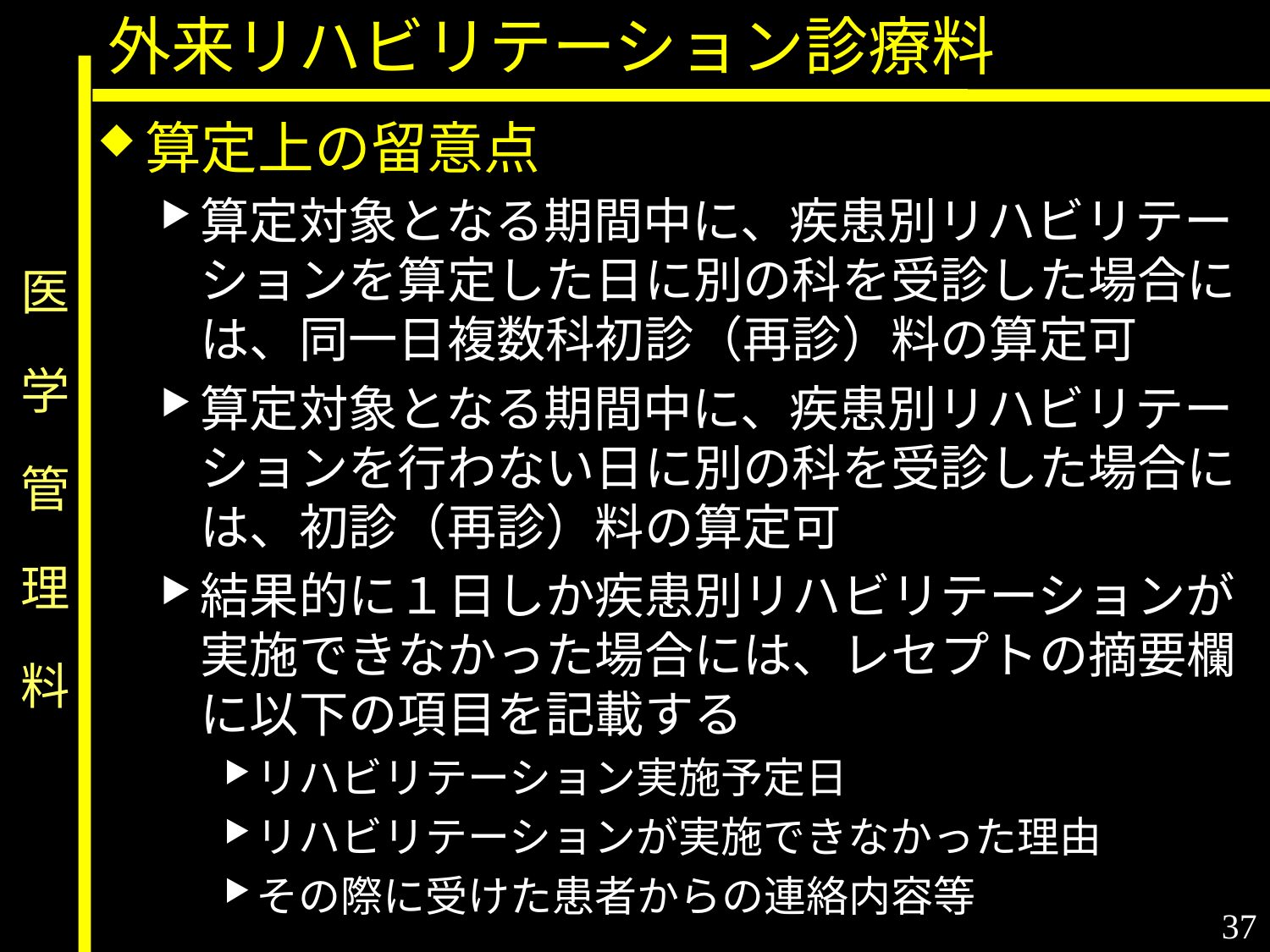

外来リハビリテーション診療料

算定上の留意点
算定対象となる期間中に、疾患別リハビリテーションを算定した日に別の科を受診した場合には、同一日複数科初診（再診）料の算定可
算定対象となる期間中に、疾患別リハビリテーションを行わない日に別の科を受診した場合には、初診（再診）料の算定可
結果的に１日しか疾患別リハビリテーションが実施できなかった場合には、レセプトの摘要欄に以下の項目を記載する
リハビリテーション実施予定日
リハビリテーションが実施できなかった理由
その際に受けた患者からの連絡内容等

# 医　学　管　理　料
37